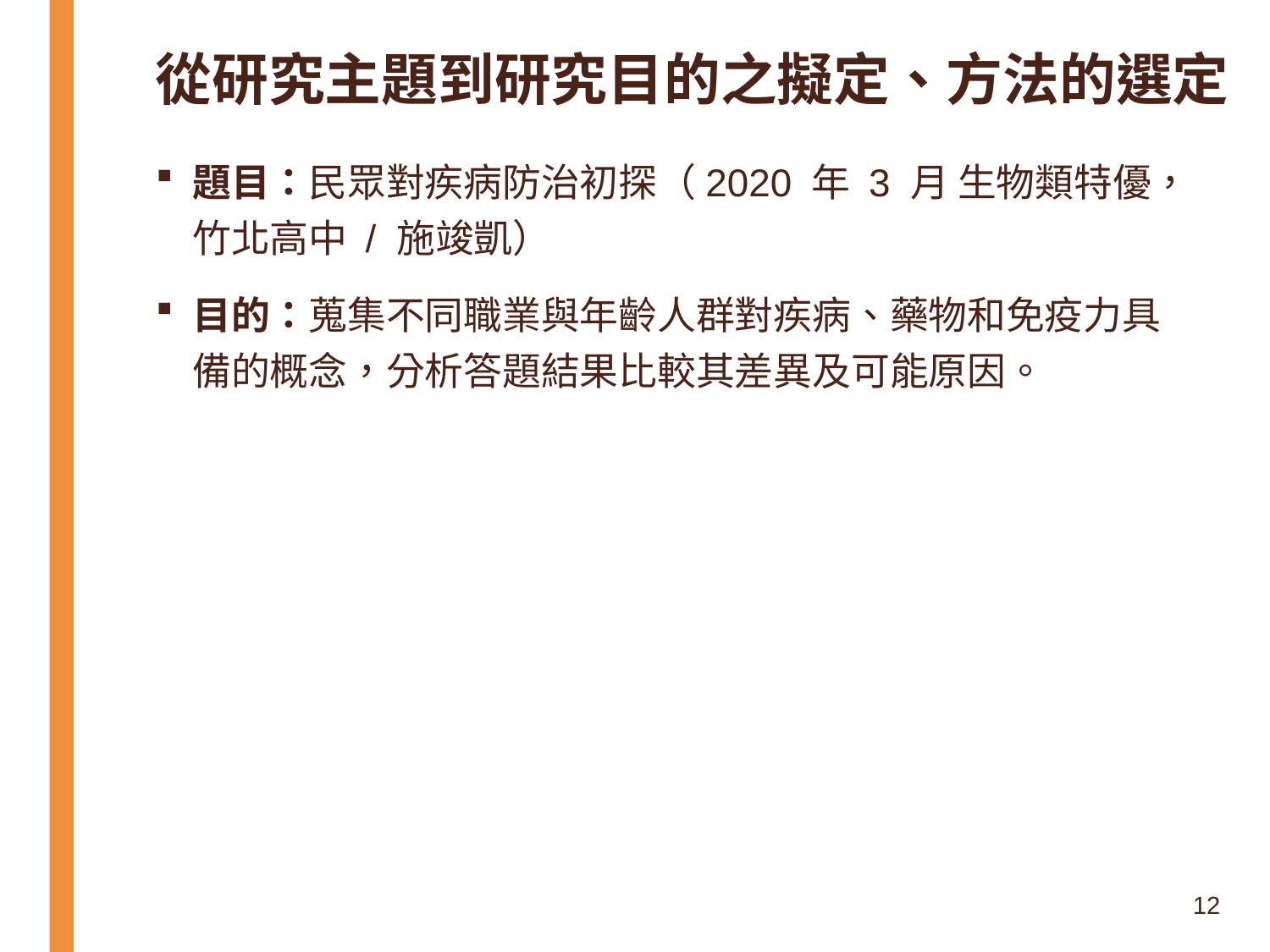

# 從研究主題到研究目的之擬定、方法的選定
題目：民眾對疾病防治初探（2020 年 3 月 生物類特優，竹北高中 / 施竣凱）
目的：蒐集不同職業與年齡人群對疾病、藥物和免疫力具備的概念，分析答題結果比較其差異及可能原因。
12